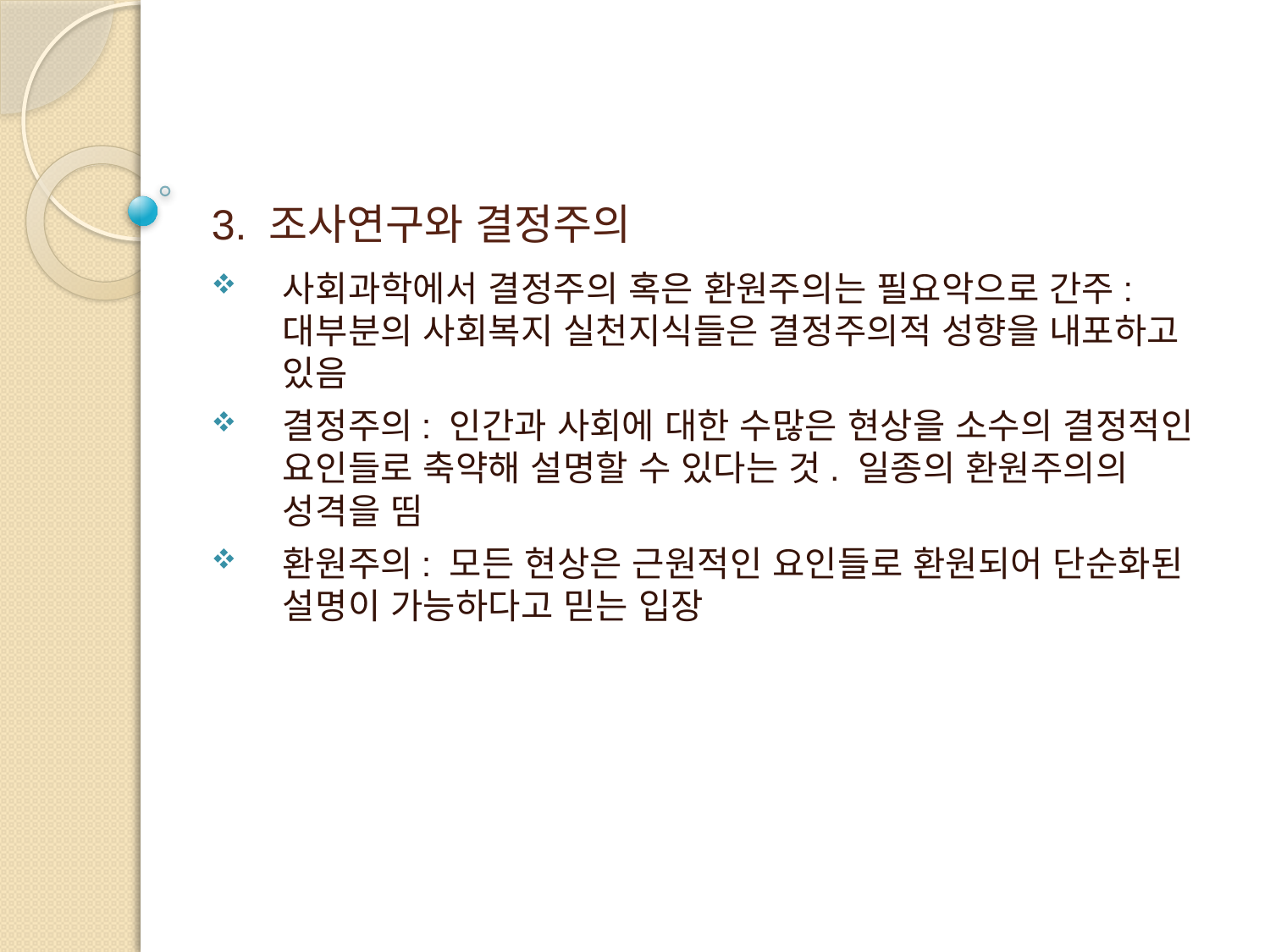

# 3. 조사연구와 결정주의
사회과학에서 결정주의 혹은 환원주의는 필요악으로 간주: 대부분의 사회복지 실천지식들은 결정주의적 성향을 내포하고 있음
결정주의: 인간과 사회에 대한 수많은 현상을 소수의 결정적인 요인들로 축약해 설명할 수 있다는 것. 일종의 환원주의의 성격을 띰
환원주의: 모든 현상은 근원적인 요인들로 환원되어 단순화된 설명이 가능하다고 믿는 입장